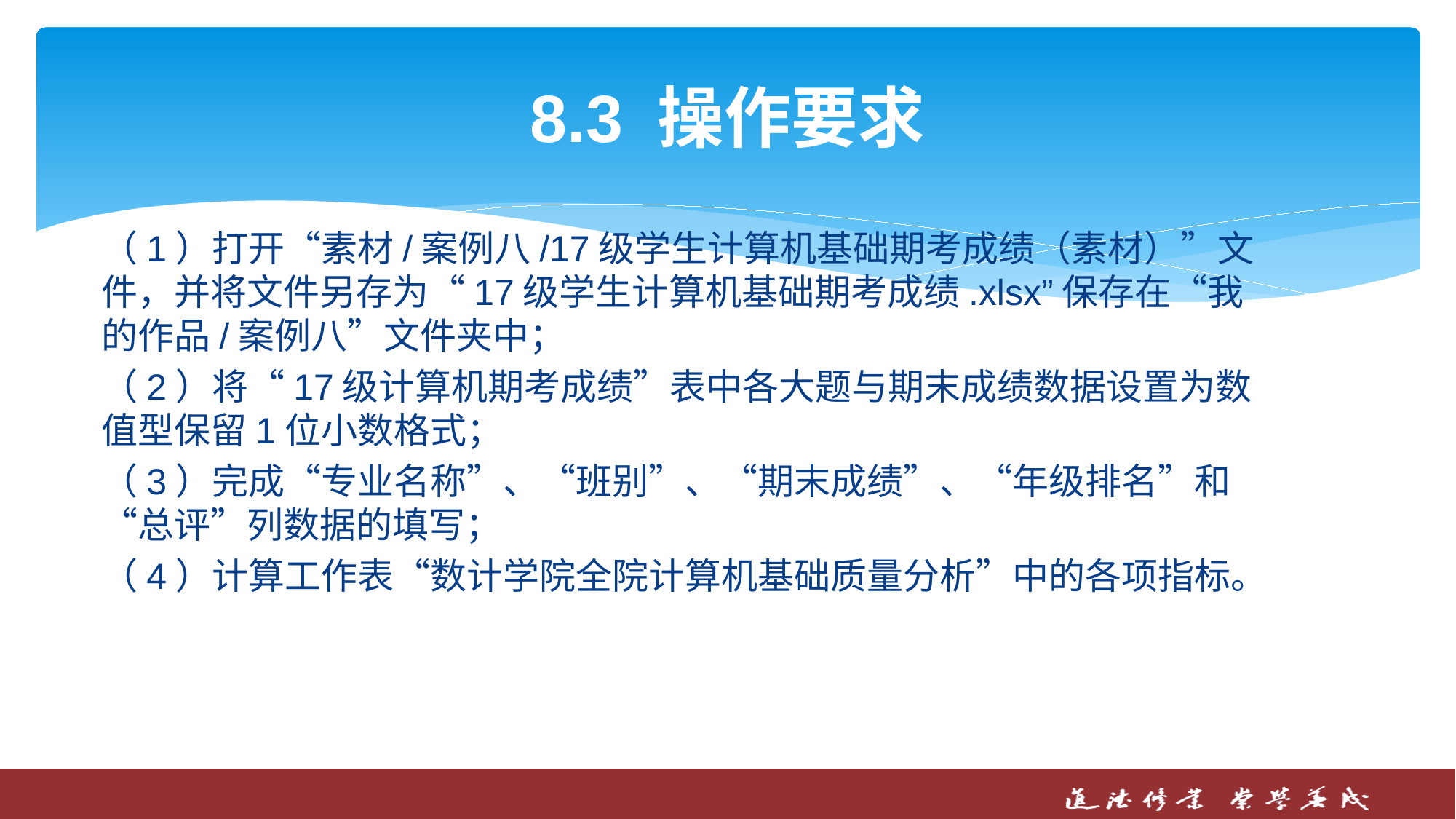

# 8.3 操作要求
（1）打开“素材/案例八/17级学生计算机基础期考成绩（素材）”文件，并将文件另存为“17级学生计算机基础期考成绩.xlsx”保存在“我的作品/案例八”文件夹中；
（2）将“17级计算机期考成绩”表中各大题与期末成绩数据设置为数值型保留1位小数格式；
（3）完成“专业名称”、“班别”、“期末成绩”、“年级排名”和“总评”列数据的填写；
（4）计算工作表“数计学院全院计算机基础质量分析”中的各项指标。